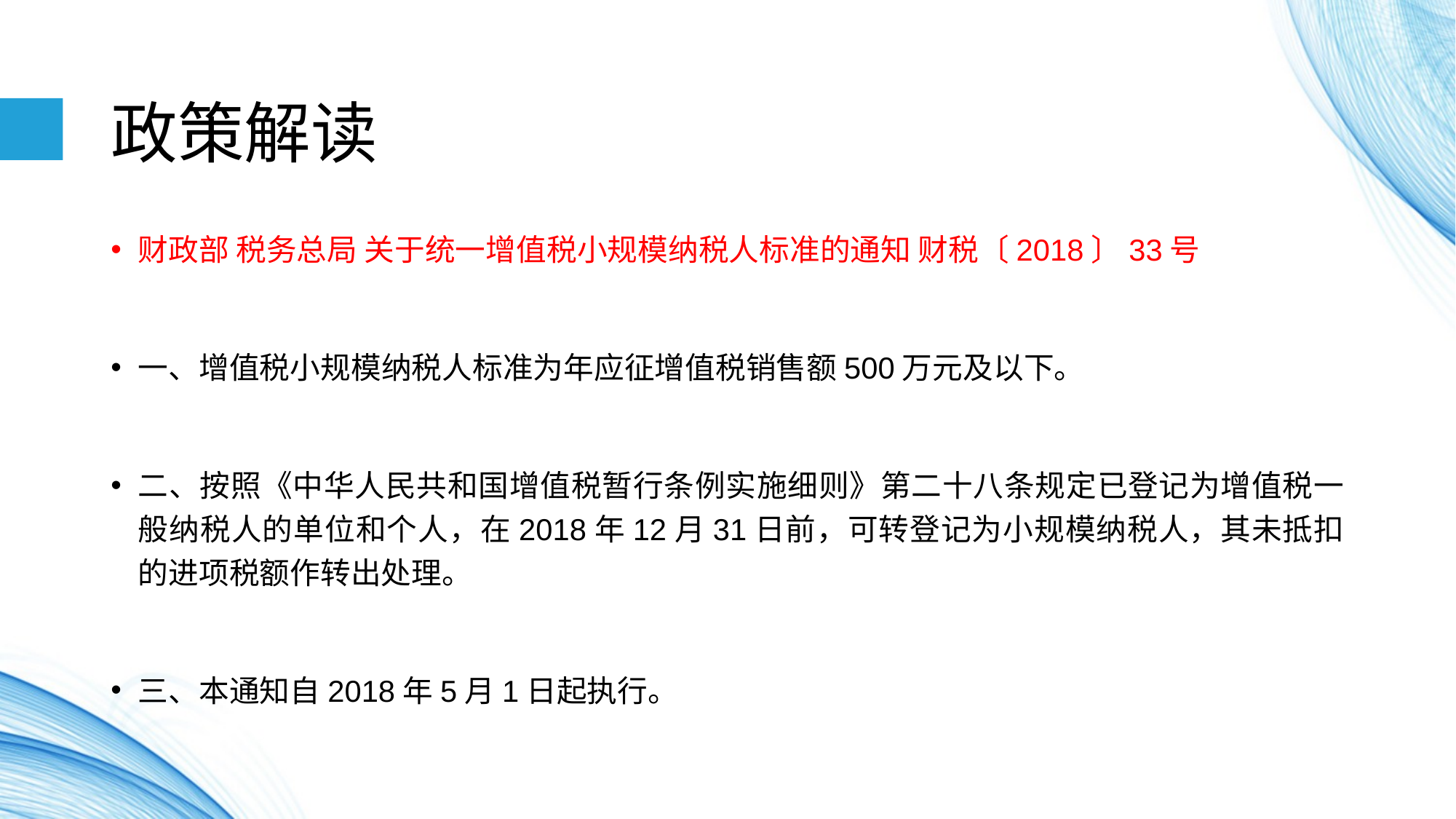

# 政策解读
财政部 税务总局 关于统一增值税小规模纳税人标准的通知 财税〔2018〕33号

一、增值税小规模纳税人标准为年应征增值税销售额500万元及以下。

二、按照《中华人民共和国增值税暂行条例实施细则》第二十八条规定已登记为增值税一般纳税人的单位和个人，在2018年12月31日前，可转登记为小规模纳税人，其未抵扣的进项税额作转出处理。

三、本通知自2018年5月1日起执行。